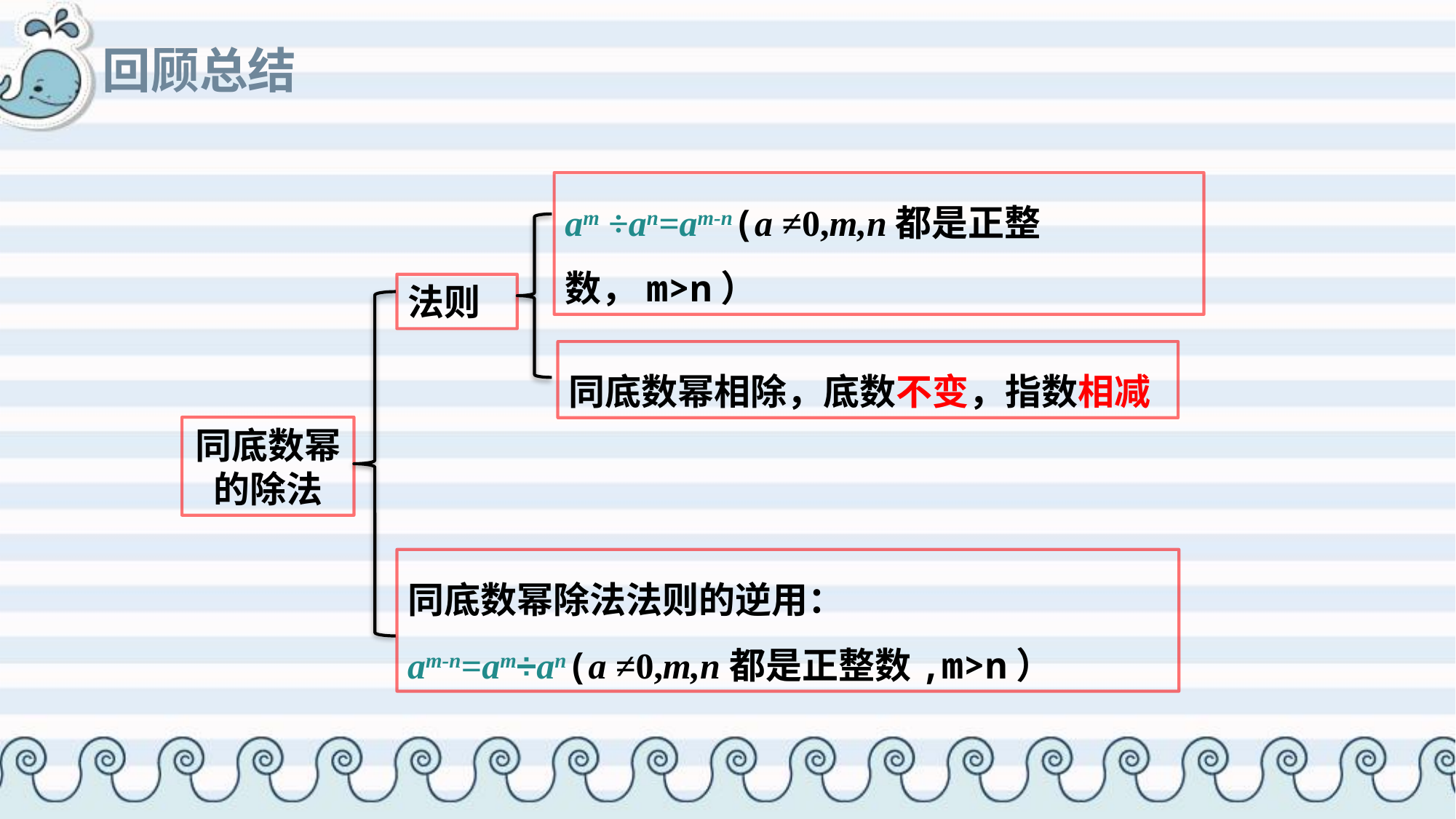

# 回顾总结
am ÷an=am-n(a ≠0,m,n都是正整数，m>n）

法则

同底数幂相除，底数不变，指数相减
同底数幂的除法
同底数幂除法法则的逆用：
am-n=am÷an(a ≠0,m,n都是正整数,m>n）